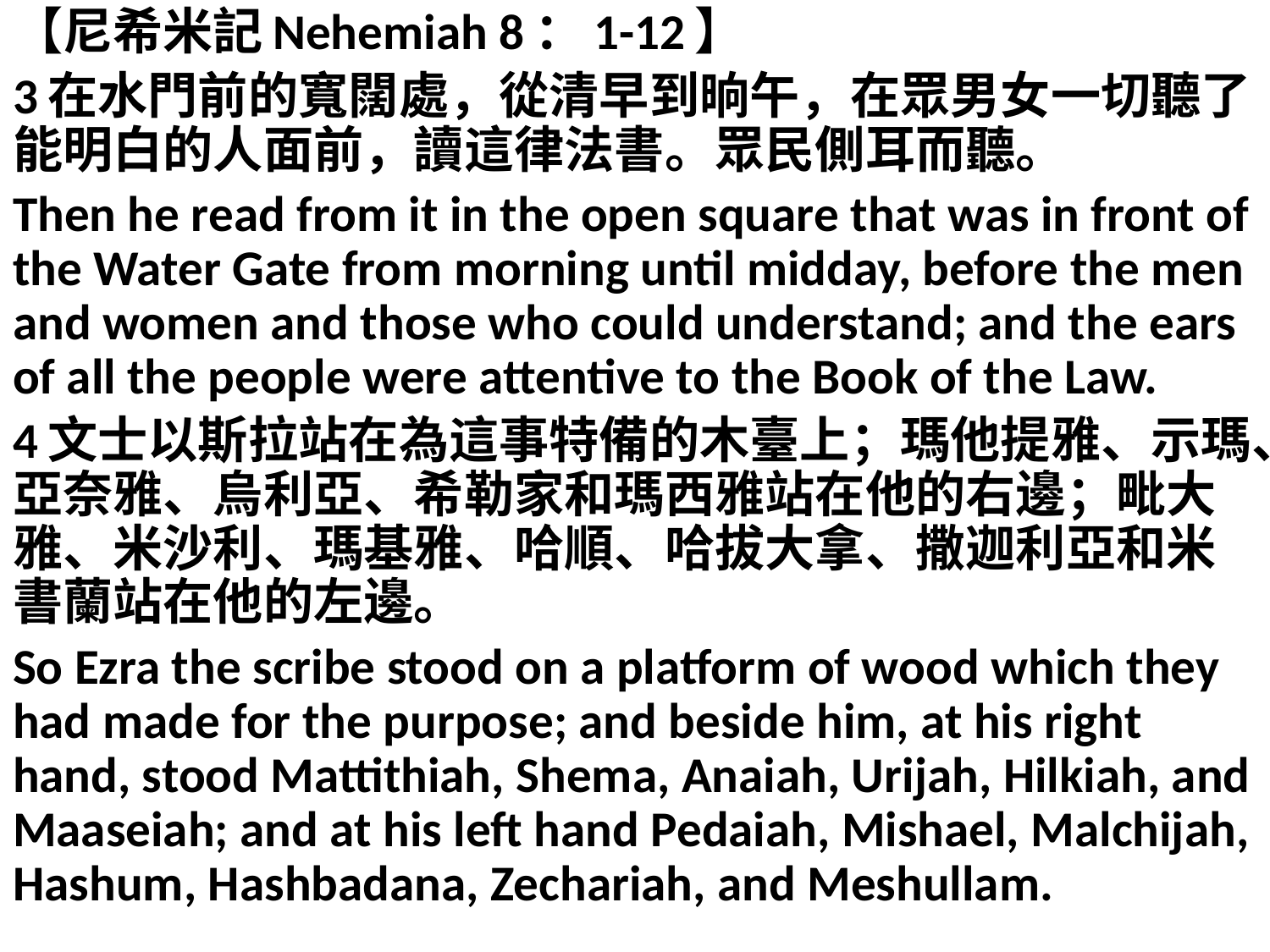

【尼希米記Nehemiah 8：1-12】
3在水門前的寬闊處，從清早到晌午，在眾男女一切聽了能明白的人面前，讀這律法書。眾民側耳而聽。
Then he read from it in the open square that was in front of the Water Gate from morning until midday, before the men and women and those who could understand; and the ears of all the people were attentive to the Book of the Law.
4文士以斯拉站在為這事特備的木臺上；瑪他提雅、示瑪、亞奈雅、烏利亞、希勒家和瑪西雅站在他的右邊；毗大雅、米沙利、瑪基雅、哈順、哈拔大拿、撒迦利亞和米書蘭站在他的左邊。
So Ezra the scribe stood on a platform of wood which they had made for the purpose; and beside him, at his right hand, stood Mattithiah, Shema, Anaiah, Urijah, Hilkiah, and Maaseiah; and at his left hand Pedaiah, Mishael, Malchijah, Hashum, Hashbadana, Zechariah, and Meshullam.